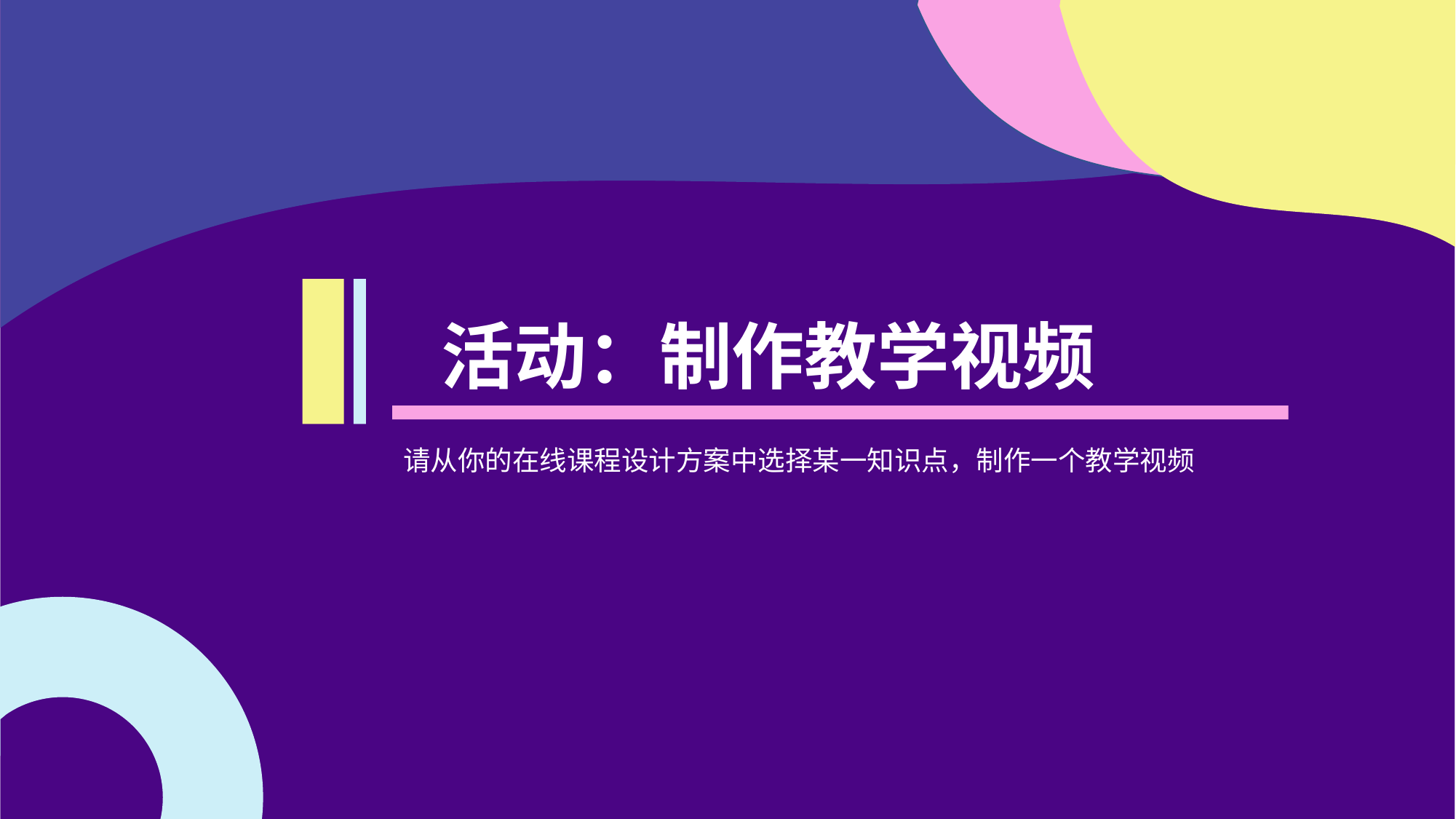

活动：制作教学视频
请从你的在线课程设计方案中选择某一知识点，制作一个教学视频